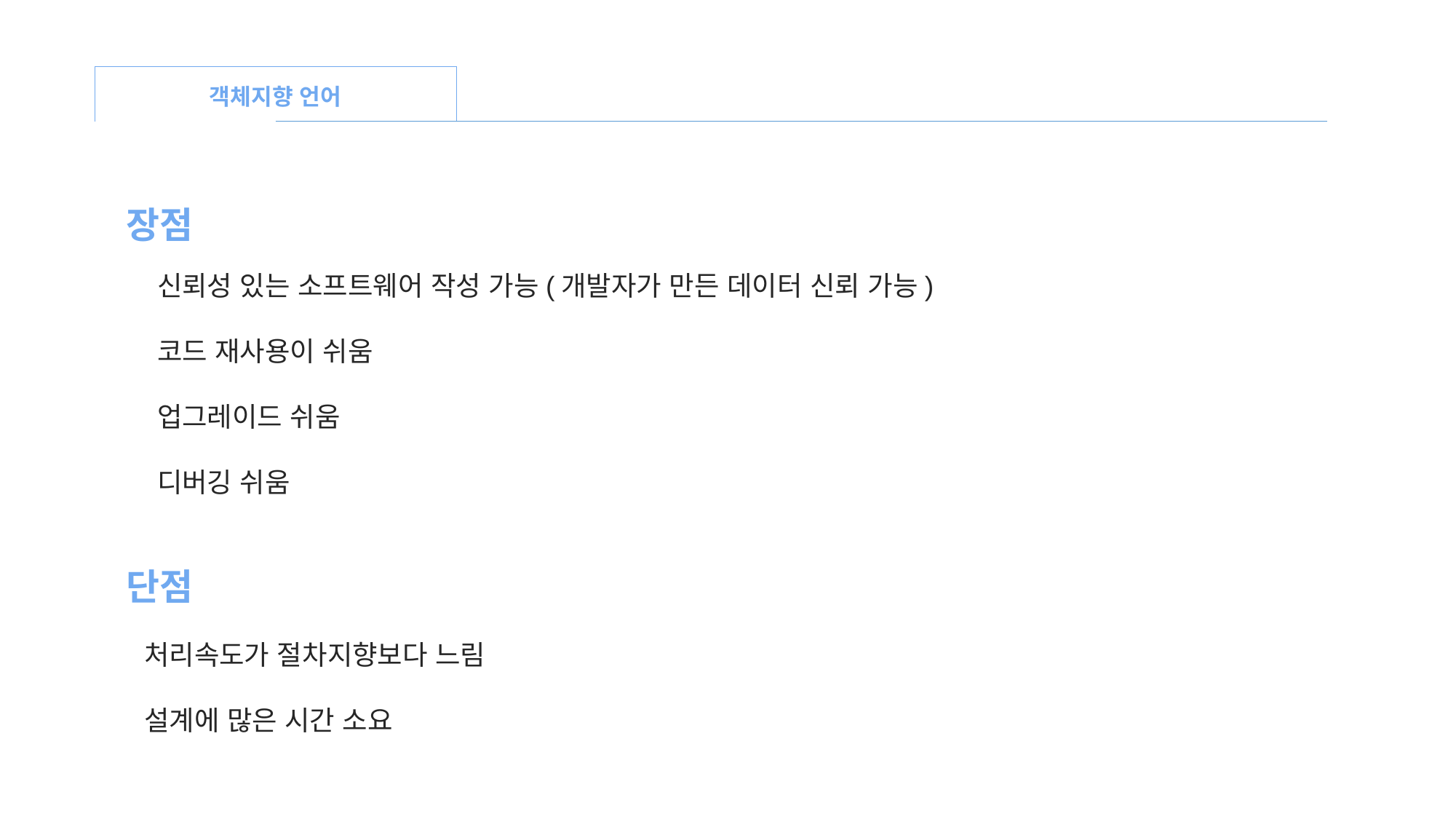

객체지향 언어
장점
신뢰성 있는 소프트웨어 작성 가능(개발자가 만든 데이터 신뢰 가능)
코드 재사용이 쉬움
업그레이드 쉬움
디버깅 쉬움
단점
처리속도가 절차지향보다 느림
설계에 많은 시간 소요